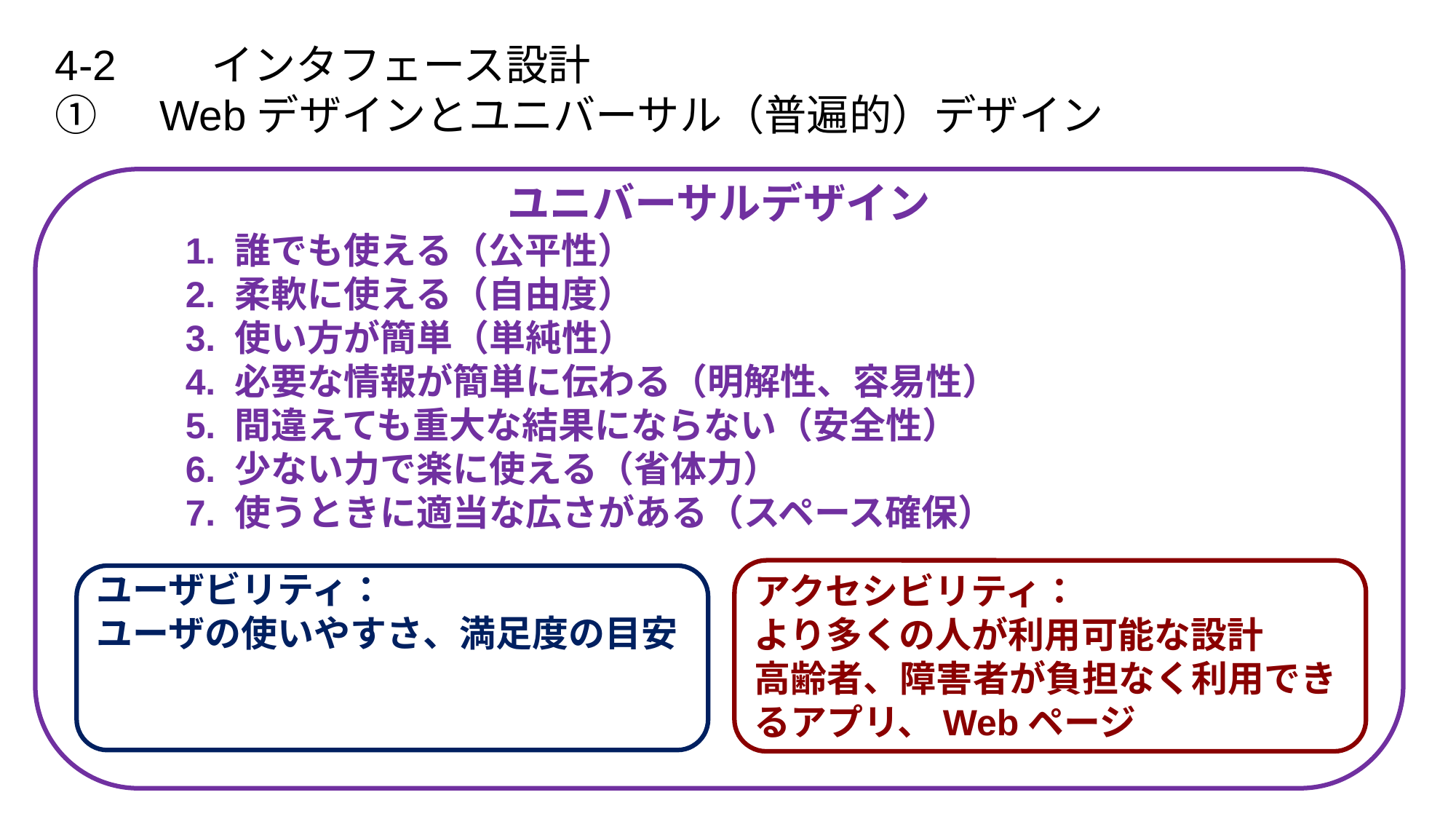

4-2　　インタフェース設計
①　Webデザインとユニバーサル（普遍的）デザイン

ユニバーサルデザイン
	1. 誰でも使える（公平性）
	2. 柔軟に使える（自由度）
	3. 使い方が簡単（単純性）
	4. 必要な情報が簡単に伝わる（明解性、容易性）
	5. 間違えても重大な結果にならない（安全性）
	6. 少ない力で楽に使える（省体力）
	7. 使うときに適当な広さがある（スペース確保）

アクセシビリティ：
より多くの人が利用可能な設計
高齢者、障害者が負担なく利用できるアプリ、Webページ
ユーザビリティ：
ユーザの使いやすさ、満足度の目安